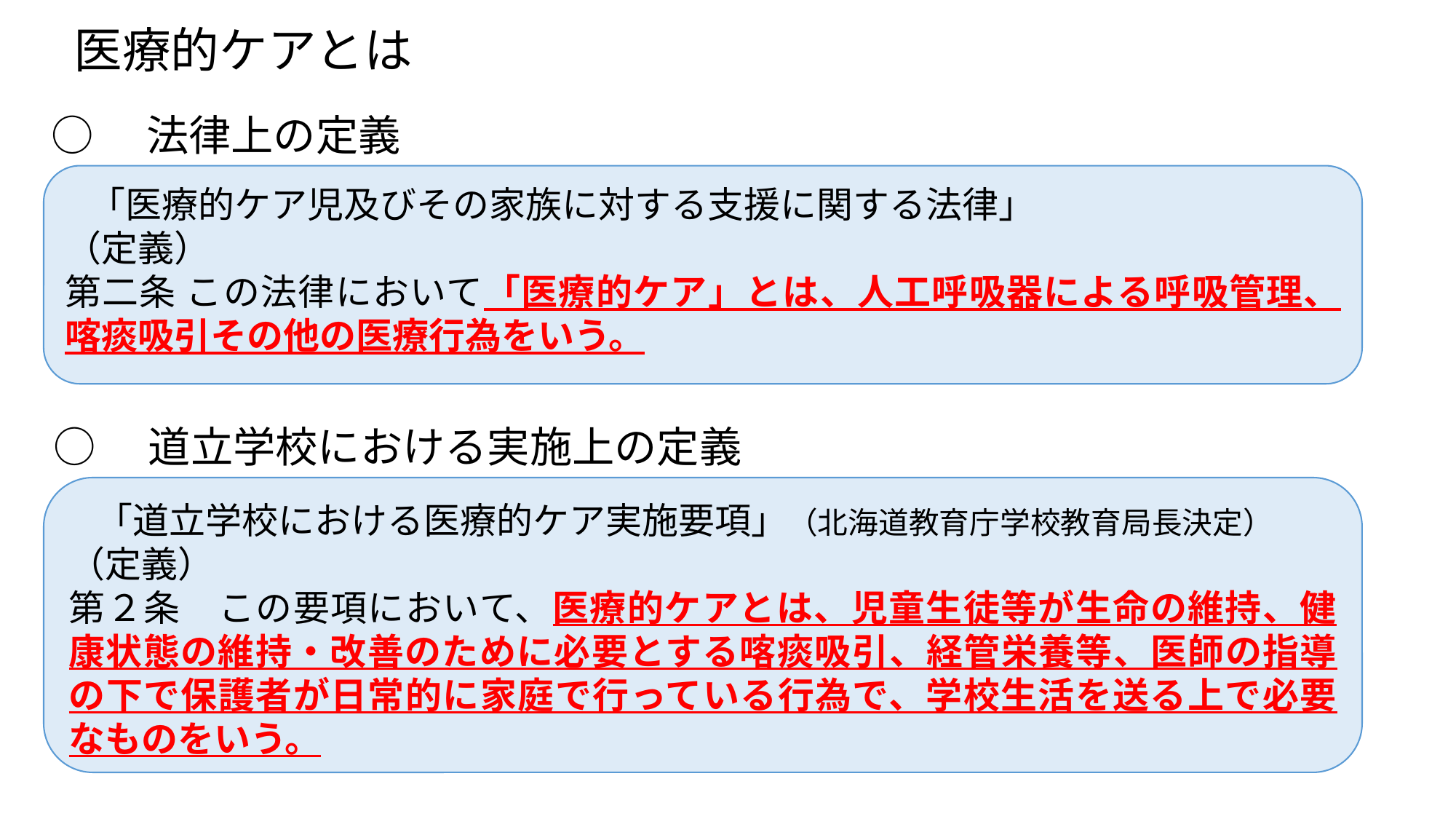

医療的ケアとは
○　法律上の定義
　「医療的ケア児及びその家族に対する支援に関する法律」
（定義）
第二条 この法律において「医療的ケア」とは、人工呼吸器による呼吸管理、喀痰吸引その他の医療行為をいう。
○　道立学校における実施上の定義
　「道立学校における医療的ケア実施要項」（北海道教育庁学校教育局長決定）
（定義）
第２条　この要項において、医療的ケアとは、児童生徒等が生命の維持、健康状態の維持・改善のために必要とする喀痰吸引、経管栄養等、医師の指導の下で保護者が日常的に家庭で行っている行為で、学校生活を送る上で必要なものをいう。